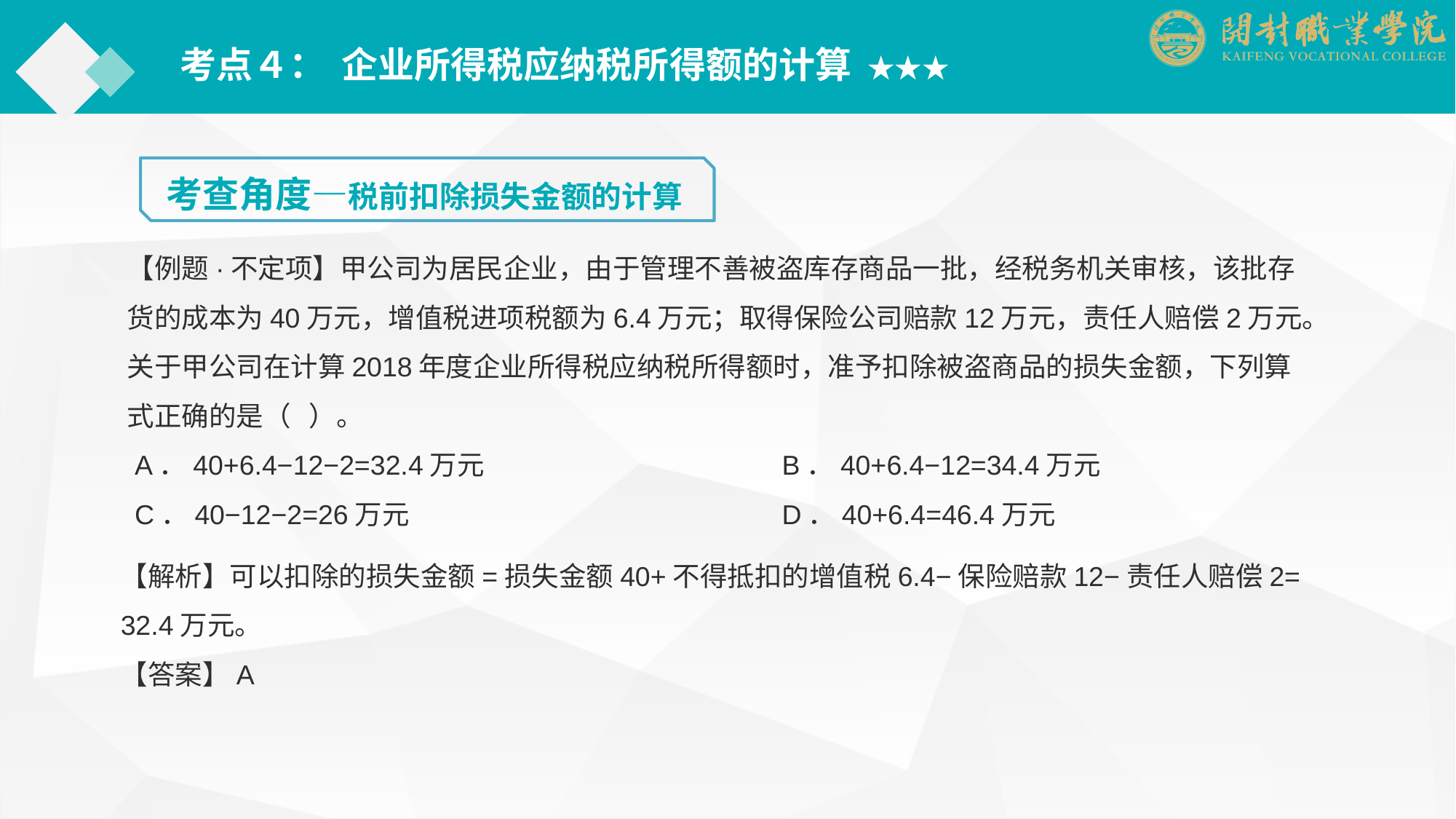

考点４：  企业所得税应纳税所得额的计算  ★★★
考查角度—税前扣除损失金额的计算

【例题·不定项】甲公司为居民企业，由于管理不善被盗库存商品一批，经税务机关审核，该批存货的成本为40万元，增值税进项税额为6.4万元；取得保险公司赔款12万元，责任人赔偿2万元。关于甲公司在计算2018年度企业所得税应纳税所得额时，准予扣除被盗商品的损失金额，下列算式正确的是（   ）。
 A．40+6.4−12−2=32.4万元			B．40+6.4−12=34.4万元
 C．40−12−2=26万元				D．40+6.4=46.4万元
【解析】可以扣除的损失金额=损失金额40+不得抵扣的增值税6.4−保险赔款12−责任人赔偿2= 32.4万元。
【答案】A